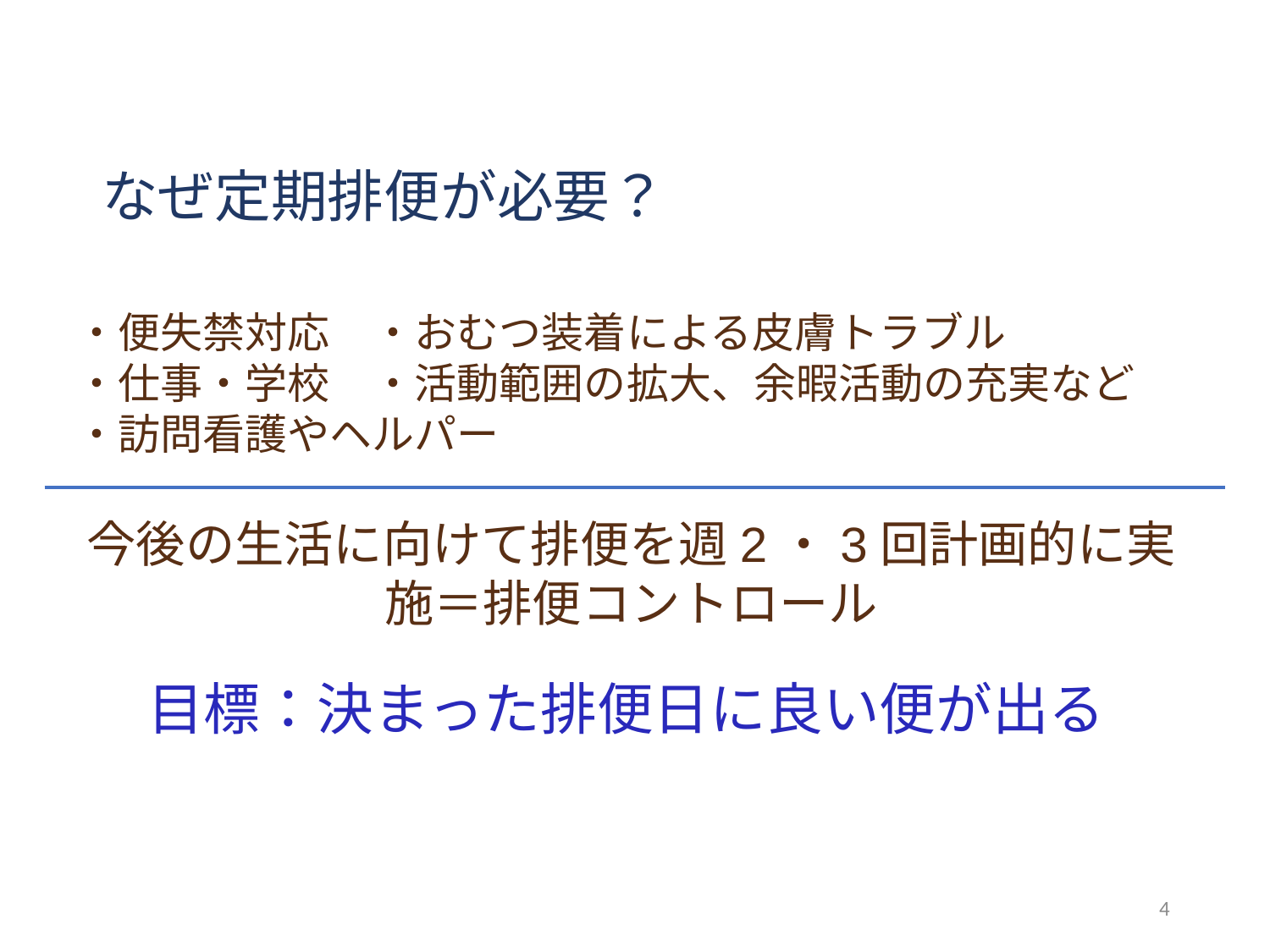

なぜ定期排便が必要？
・便失禁対応　・おむつ装着による皮膚トラブル
・仕事・学校　・活動範囲の拡大、余暇活動の充実など
・訪問看護やヘルパー

　　目標：決まった排便日に良い便が出る
今後の生活に向けて排便を週2・3回計画的に実施＝排便コントロール

4